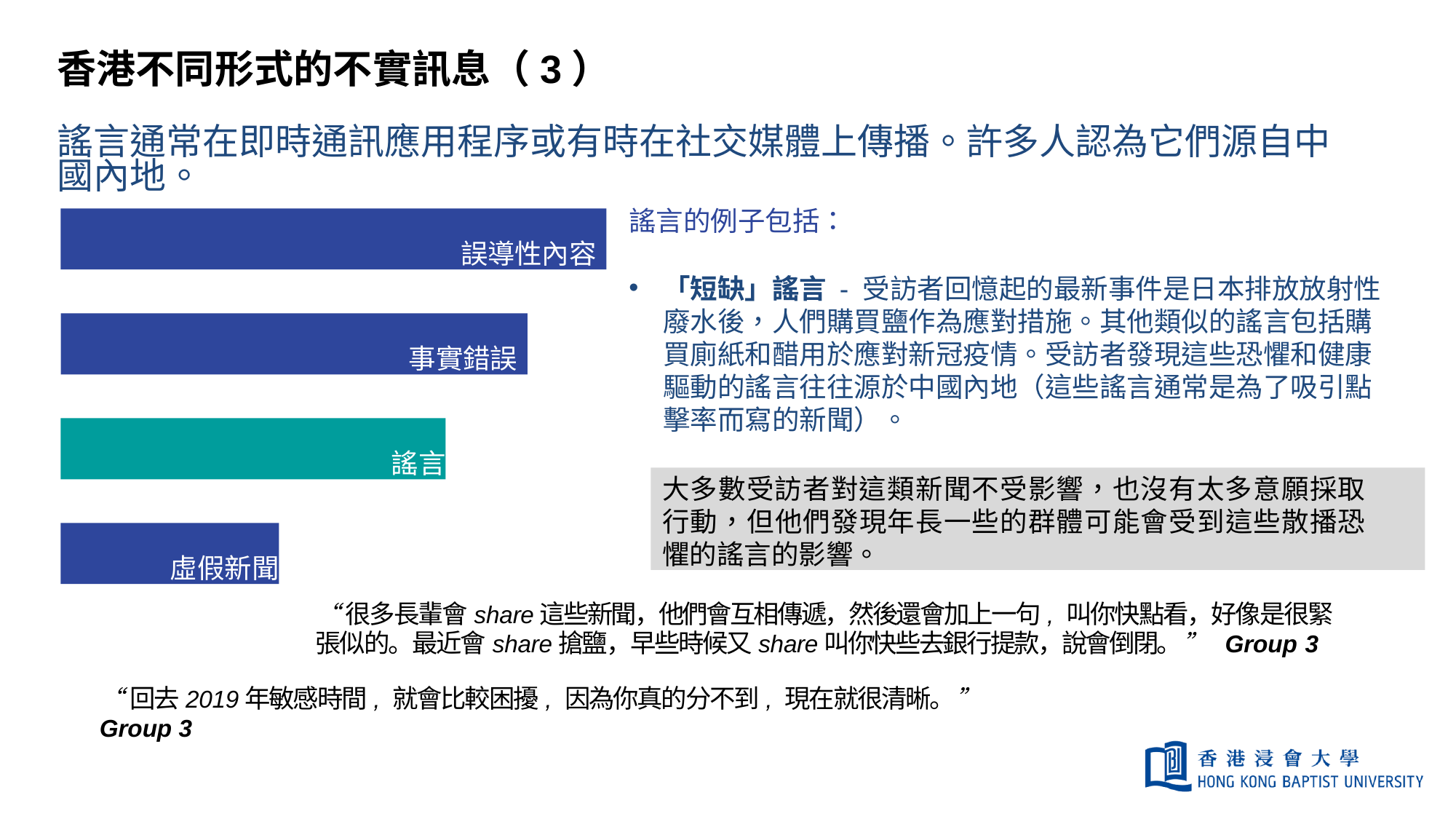

# 香港不同形式的不實訊息（3）

謠言通常在即時通訊應用程序或有時在社交媒體上傳播。許多人認為它們源自中國內地。
謠言的例子包括：

「短缺」謠言 - 受訪者回憶起的最新事件是日本排放放射性廢水後，人們購買鹽作為應對措施。其他類似的謠言包括購買廁紙和醋用於應對新冠疫情。受訪者發現這些恐懼和健康驅動的謠言往往源於中國內地（這些謠言通常是為了吸引點擊率而寫的新聞）。
誤導性內容
事實錯誤
 謠言
大多數受訪者對這類新聞不受影響，也沒有太多意願採取行動，但他們發現年長一些的群體可能會受到這些散播恐懼的謠言的影響。
虛假新聞
“很多長輩會share這些新聞，他們會互相傳遞，然後還會加上一句, 叫你快點看，好像是很緊張似的。最近會share搶鹽，早些時候又share叫你快些去銀行提款，說會倒閉。”  Group 3
“回去2019年敏感時間, 就會比較困擾, 因為你真的分不到, 現在就很清晰。” Group 3